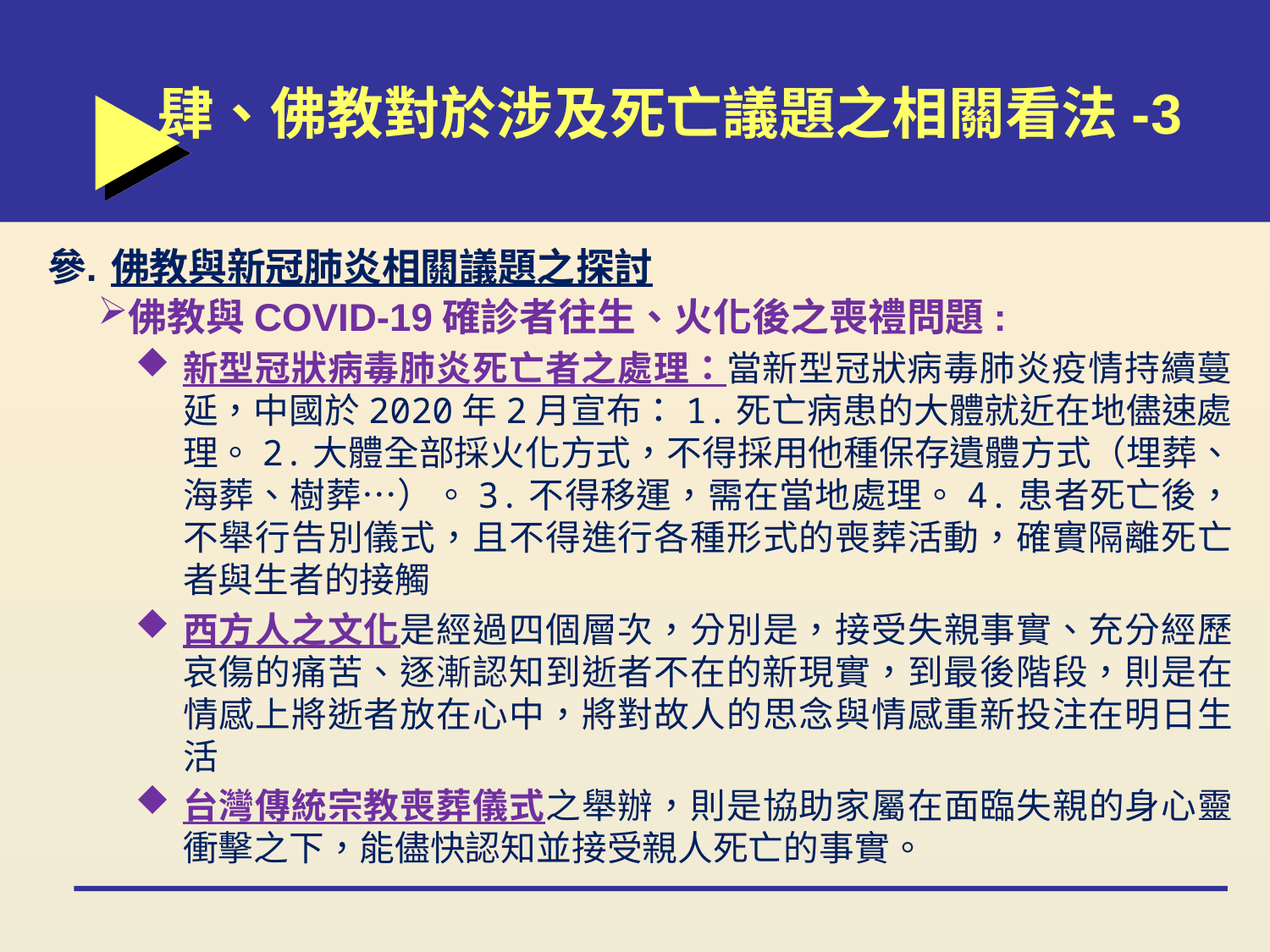

肆、佛教對於涉及死亡議題之相關看法-3
佛教與新冠肺炎相關議題之探討
佛教與COVID-19確診者往生、火化後之喪禮問題:
新型冠狀病毒肺炎死亡者之處理：當新型冠狀病毒肺炎疫情持續蔓延，中國於2020年2月宣布：1.死亡病患的大體就近在地儘速處理。2.大體全部採火化方式，不得採用他種保存遺體方式（埋葬、海葬、樹葬…）。3.不得移運，需在當地處理。4.患者死亡後，不舉行告別儀式，且不得進行各種形式的喪葬活動，確實隔離死亡者與生者的接觸
西方人之文化是經過四個層次，分別是，接受失親事實、充分經歷哀傷的痛苦、逐漸認知到逝者不在的新現實，到最後階段，則是在情感上將逝者放在心中，將對故人的思念與情感重新投注在明日生活
台灣傳統宗教喪葬儀式之舉辦，則是協助家屬在面臨失親的身心靈衝擊之下，能儘快認知並接受親人死亡的事實。